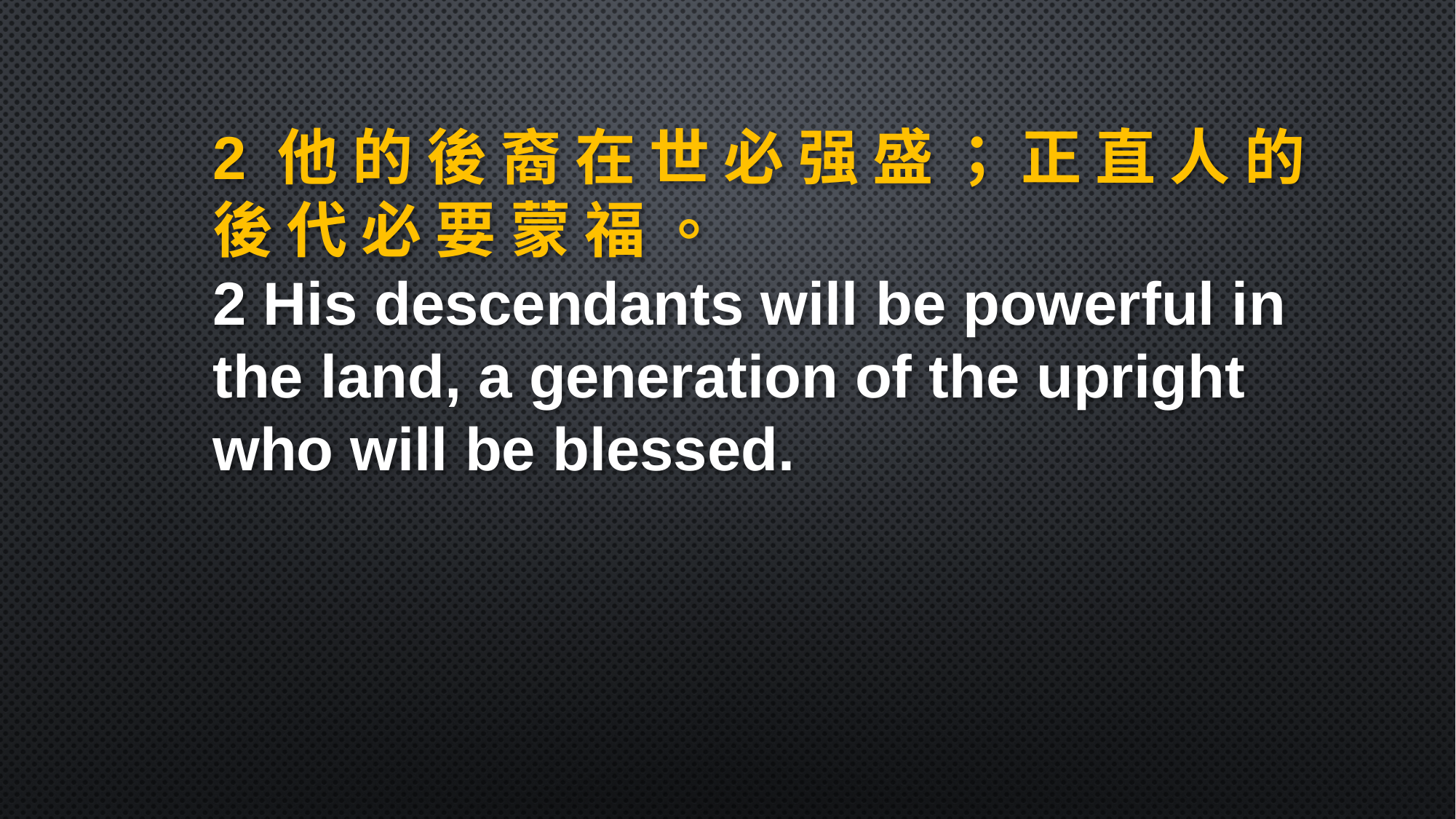

2 他 的 後 裔 在 世 必 强 盛 ； 正 直 人 的 後 代 必 要 蒙 福 。
2 His descendants will be powerful in the land, a generation of the upright who will be blessed.